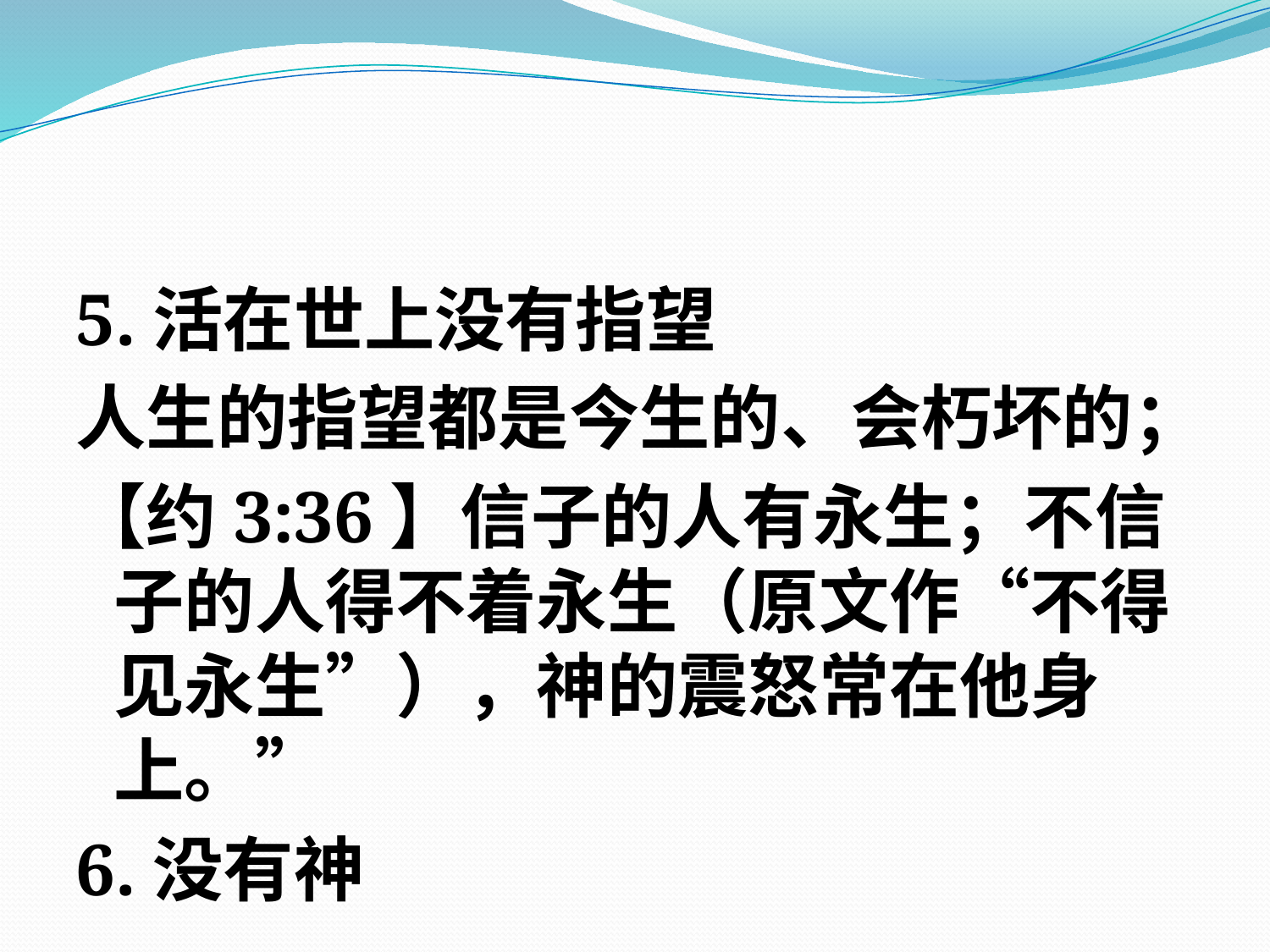

#
5.活在世上没有指望
人生的指望都是今生的、会朽坏的；
【约3:36】信子的人有永生；不信子的人得不着永生（原文作“不得见永生”），神的震怒常在他身上。”
6.没有神